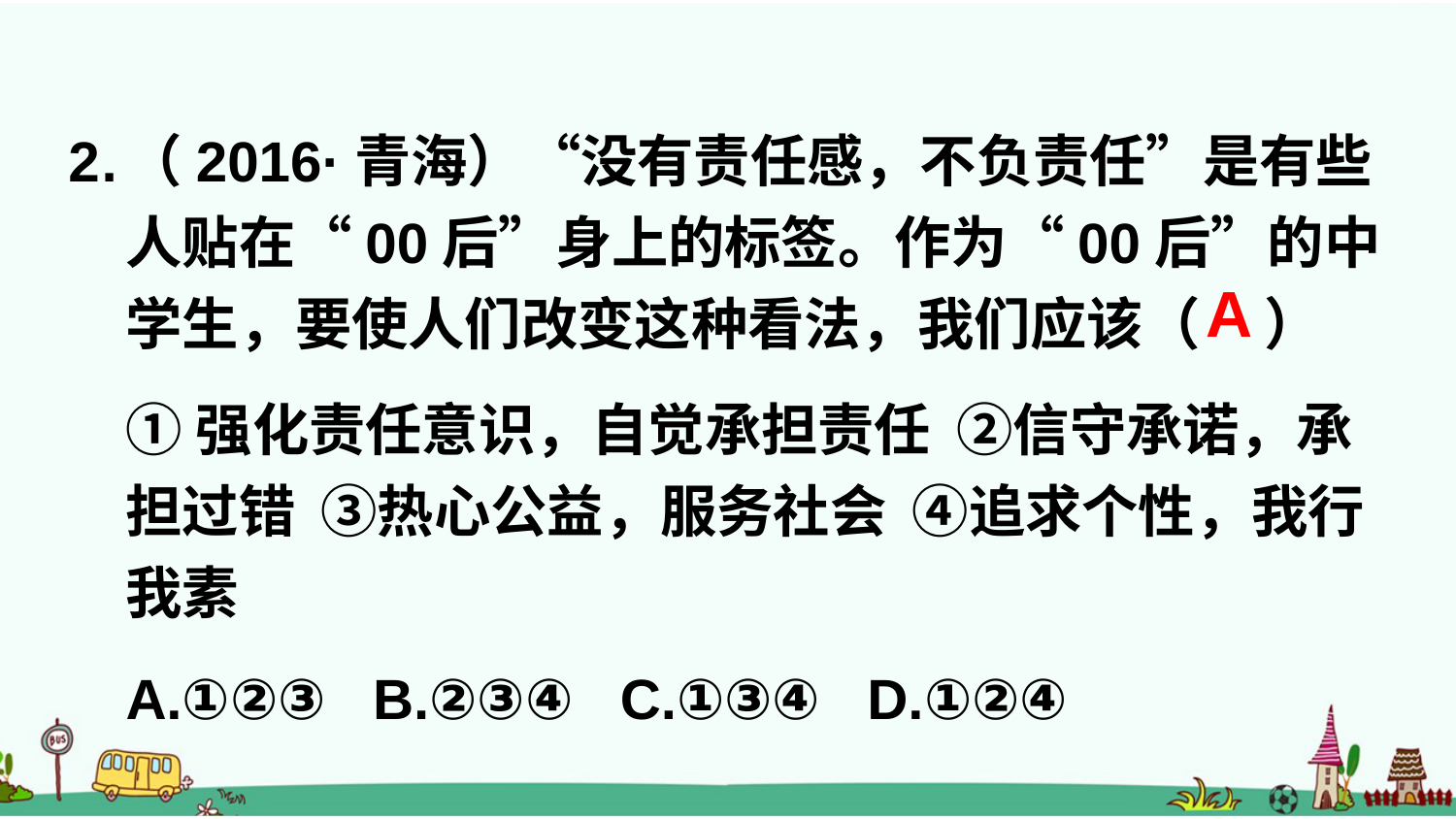

（2016·青海）“没有责任感，不负责任”是有些人贴在“00后”身上的标签。作为“00后”的中学生，要使人们改变这种看法，我们应该（     ）
①强化责任意识，自觉承担责任  ②信守承诺，承担过错  ③热心公益，服务社会  ④追求个性，我行我素
A.①②③   B.②③④   C.①③④   D.①②④
A